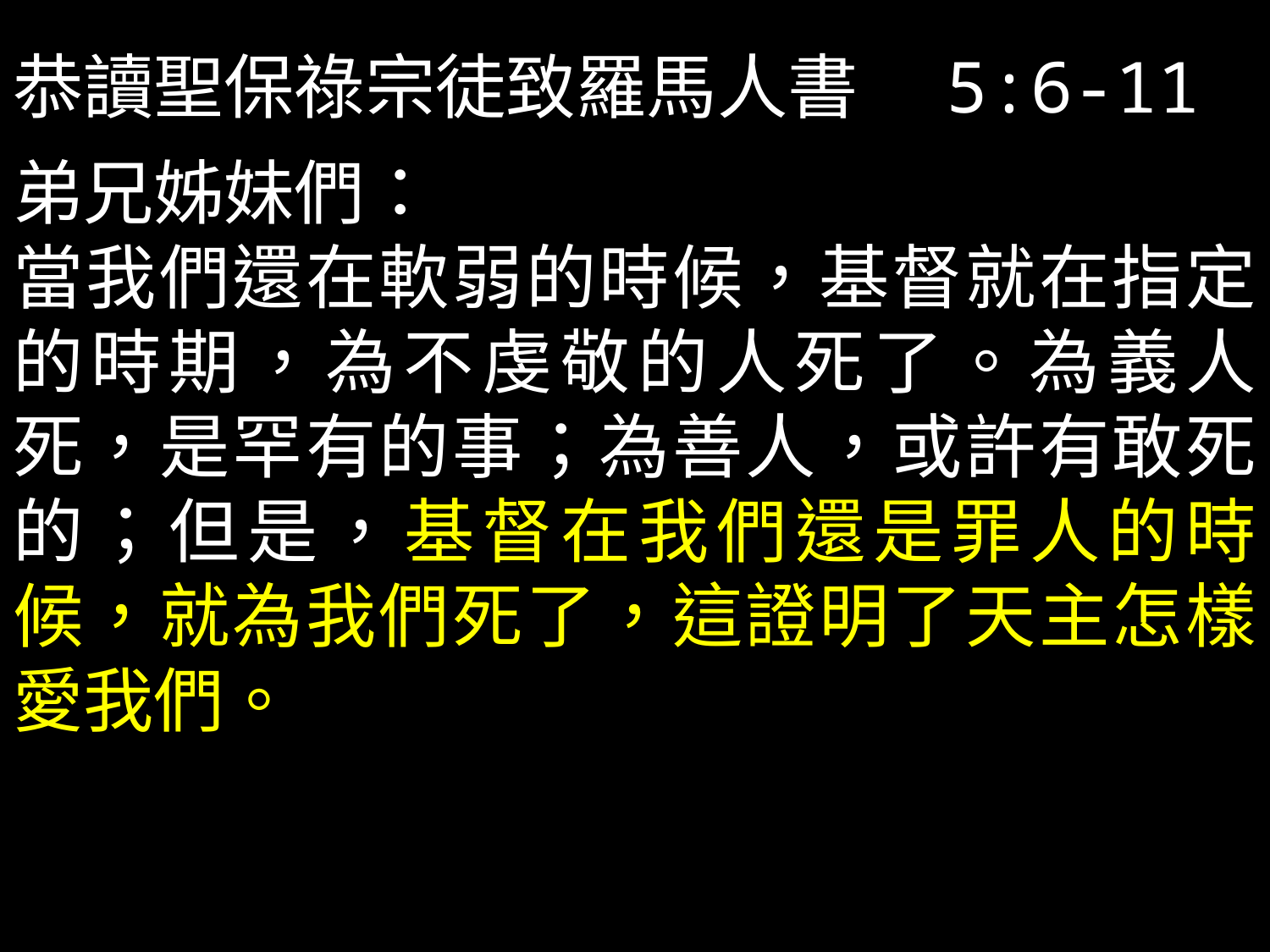

恭讀聖保祿宗徒致羅馬人書　5:6-11
弟兄姊妹們：
當我們還在軟弱的時候，基督就在指定的時期，為不虔敬的人死了。為義人死，是罕有的事；為善人，或許有敢死的；但是，基督在我們還是罪人的時候，就為我們死了，這證明了天主怎樣愛我們。